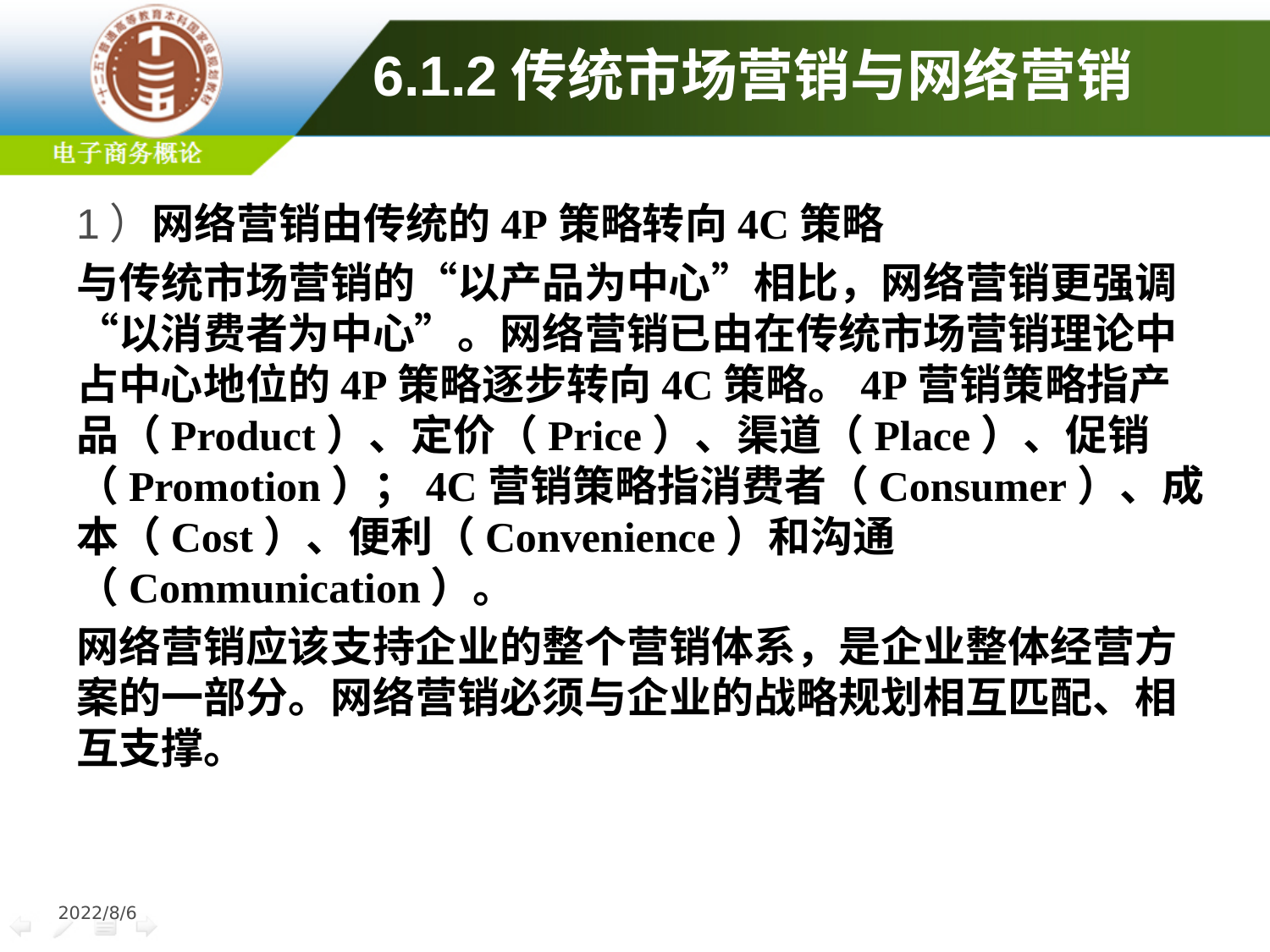

# 6.1.2传统市场营销与网络营销
1）网络营销由传统的4P策略转向4C策略
与传统市场营销的“以产品为中心”相比，网络营销更强调“以消费者为中心”。网络营销已由在传统市场营销理论中占中心地位的4P策略逐步转向4C策略。4P营销策略指产品（Product）、定价（Price）、渠道（Place）、促销（Promotion）；4C营销策略指消费者（Consumer）、成本（Cost）、便利（Convenience）和沟通（Communication）。
网络营销应该支持企业的整个营销体系，是企业整体经营方案的一部分。网络营销必须与企业的战略规划相互匹配、相互支撑。
2022/8/6